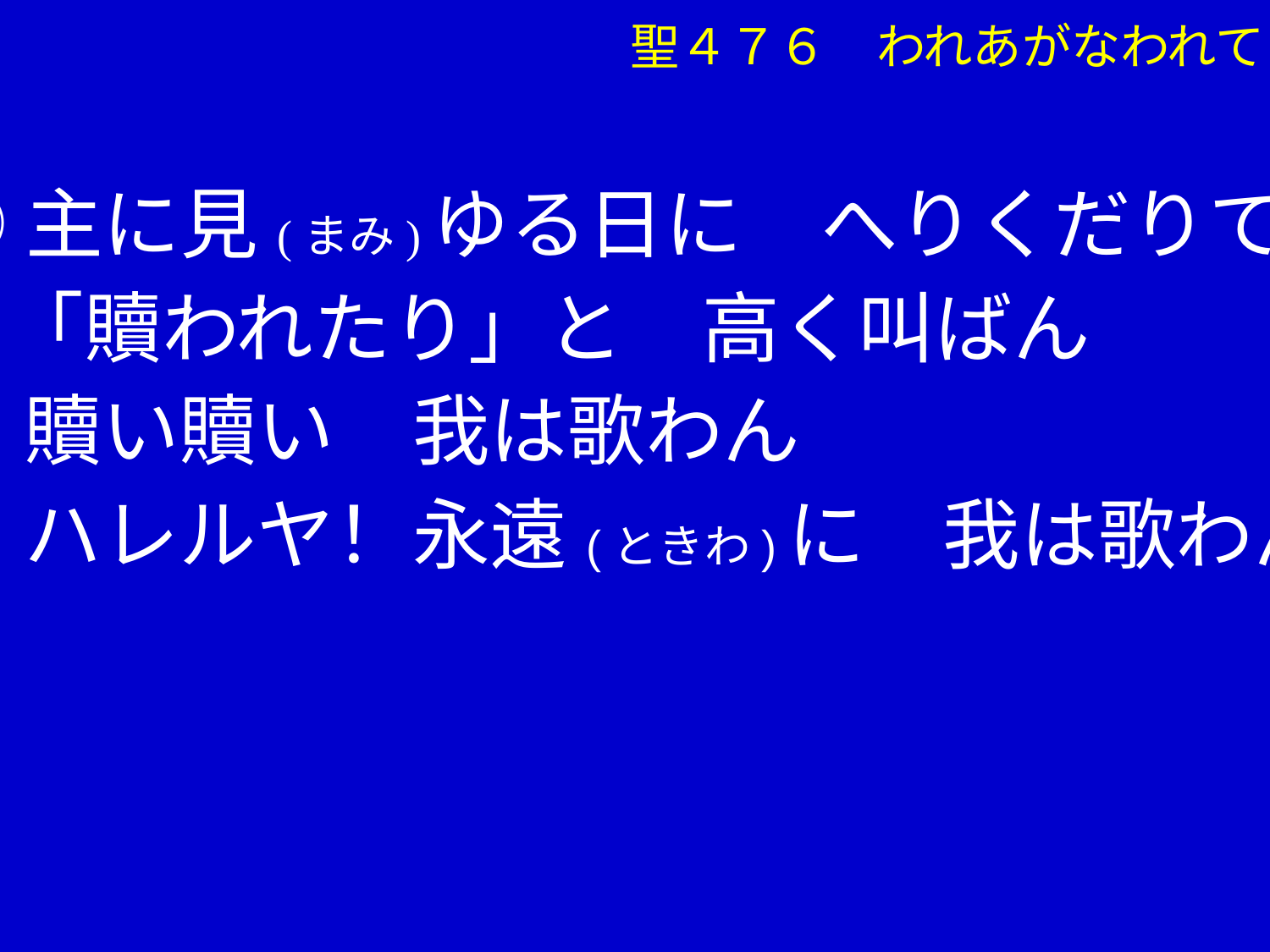

聖４７６　われあがなわれて
⑤主に見(まみ)ゆる日に　へりくだりて
　「贖われたり」と　高く叫ばん
　 贖い贖い　我は歌わん
　 ハレルヤ！永遠(ときわ)に　我は歌わん